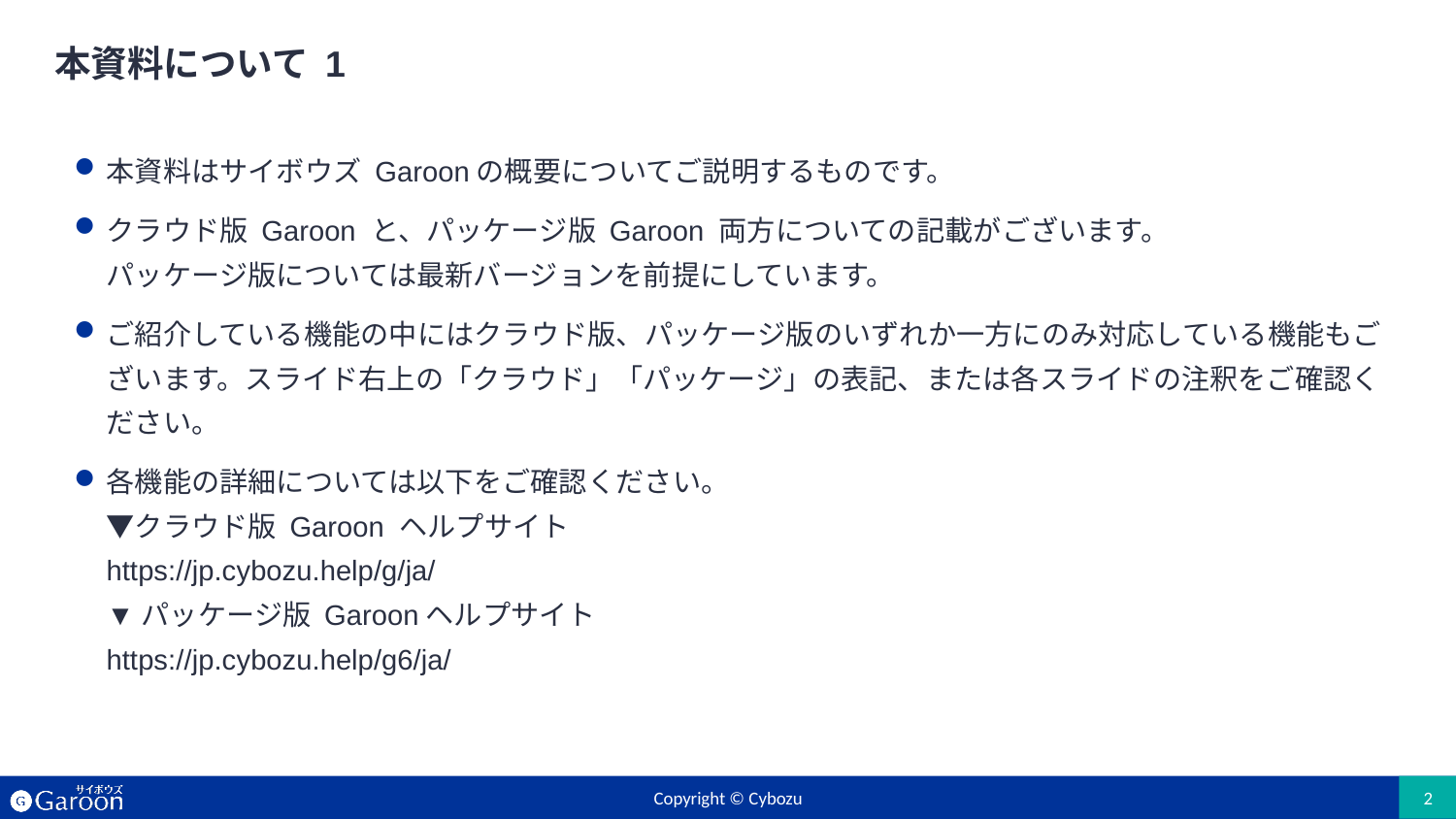

# 本資料について 1
本資料はサイボウズ Garoonの概要についてご説明するものです。
クラウド版 Garoon と、パッケージ版 Garoon 両方についての記載がございます。
パッケージ版については最新バージョンを前提にしています。
ご紹介している機能の中にはクラウド版、パッケージ版のいずれか一方にのみ対応している機能もございます。スライド右上の「クラウド」「パッケージ」の表記、または各スライドの注釈をご確認ください。
各機能の詳細については以下をご確認ください。　
▼クラウド版 Garoon ヘルプサイト
https://jp.cybozu.help/g/ja/
▼パッケージ版 Garoonヘルプサイト
https://jp.cybozu.help/g6/ja/